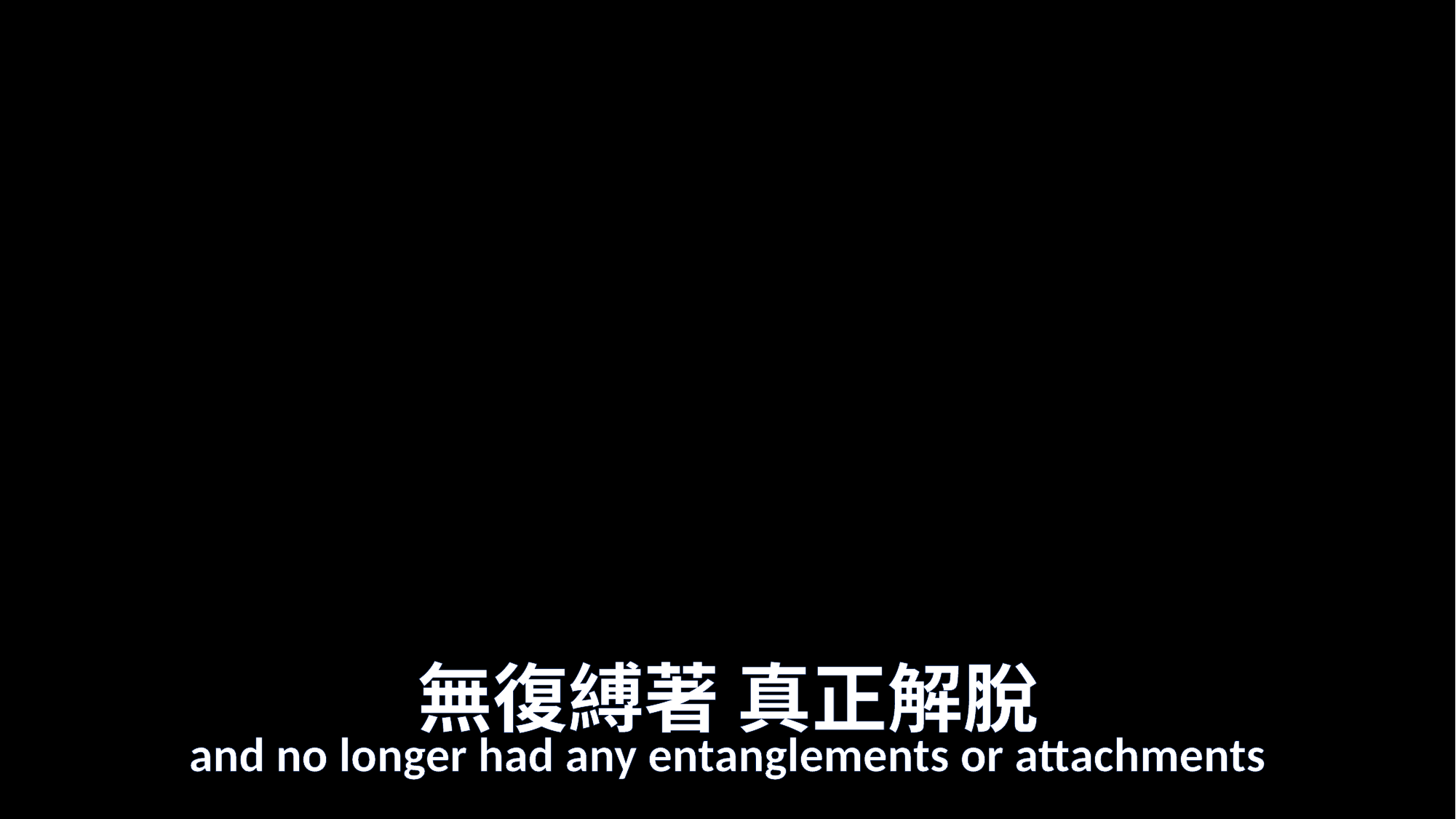

# 無復縛著 真正解脫
and no longer had any entanglements or attachments